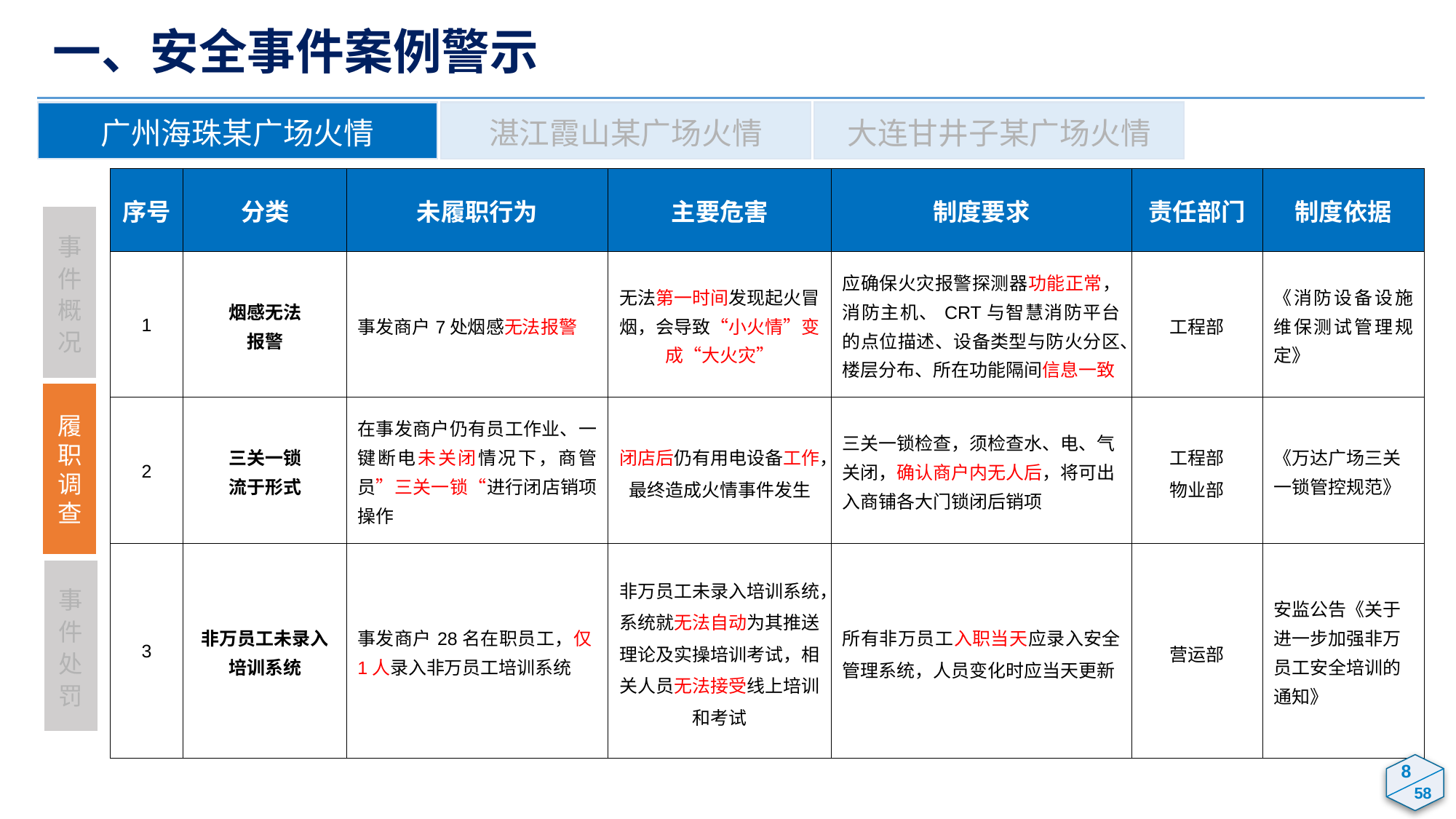

一、安全事件案例警示
广州海珠某广场火情
湛江霞山某广场火情
大连甘井子某广场火情
| 序号 | 分类 | 未履职行为 | 主要危害 | 制度要求 | 责任部门 | 制度依据 |
| --- | --- | --- | --- | --- | --- | --- |
| 1 | 烟感无法 报警 | 事发商户7处烟感无法报警 | 无法第一时间发现起火冒烟，会导致“小火情”变成“大火灾” | 应确保火灾报警探测器功能正常，消防主机、CRT与智慧消防平台的点位描述、设备类型与防火分区、楼层分布、所在功能隔间信息一致 | 工程部 | 《消防设备设施维保测试管理规定》 |
| 2 | 三关一锁 流于形式 | 在事发商户仍有员工作业、一键断电未关闭情况下，商管员”三关一锁“进行闭店销项操作 | 闭店后仍有用电设备工作，最终造成火情事件发生 | 三关一锁检查，须检查水、电、气关闭，确认商户内无人后，将可出入商铺各大门锁闭后销项 | 工程部 物业部 | 《万达广场三关一锁管控规范》 |
| 3 | 非万员工未录入培训系统 | 事发商户28名在职员工，仅1人录入非万员工培训系统 | 非万员工未录入培训系统，系统就无法自动为其推送理论及实操培训考试，相关人员无法接受线上培训和考试 | 所有非万员工入职当天应录入安全管理系统，人员变化时应当天更新 | 营运部 | 安监公告《关于进一步加强非万员工安全培训的通知》 |
事件概况
履职调查
事件处罚
6
8

58